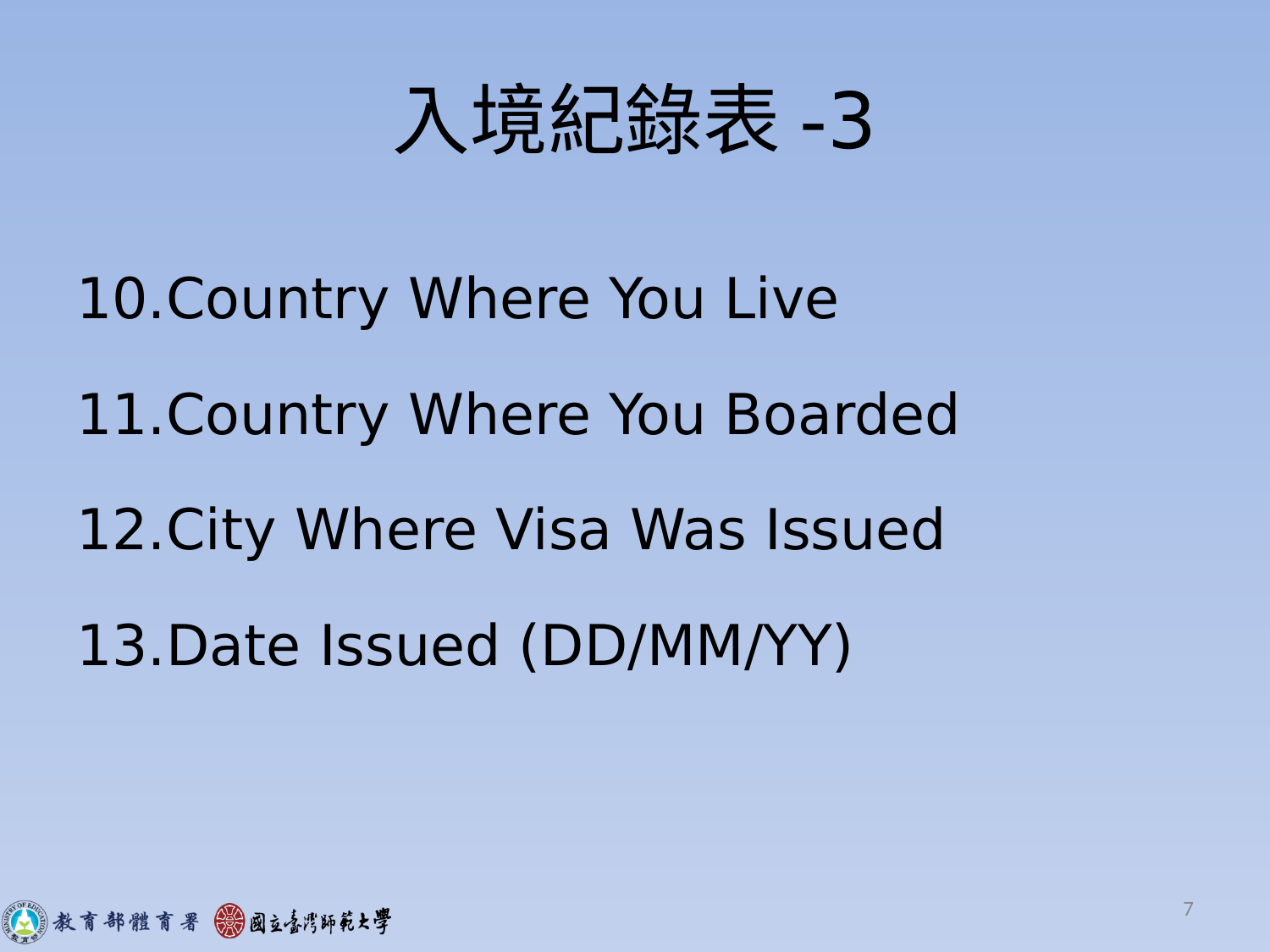

# 入境紀錄表-3
Country Where You Live
Country Where You Boarded
City Where Visa Was Issued
Date Issued (DD/MM/YY)

7